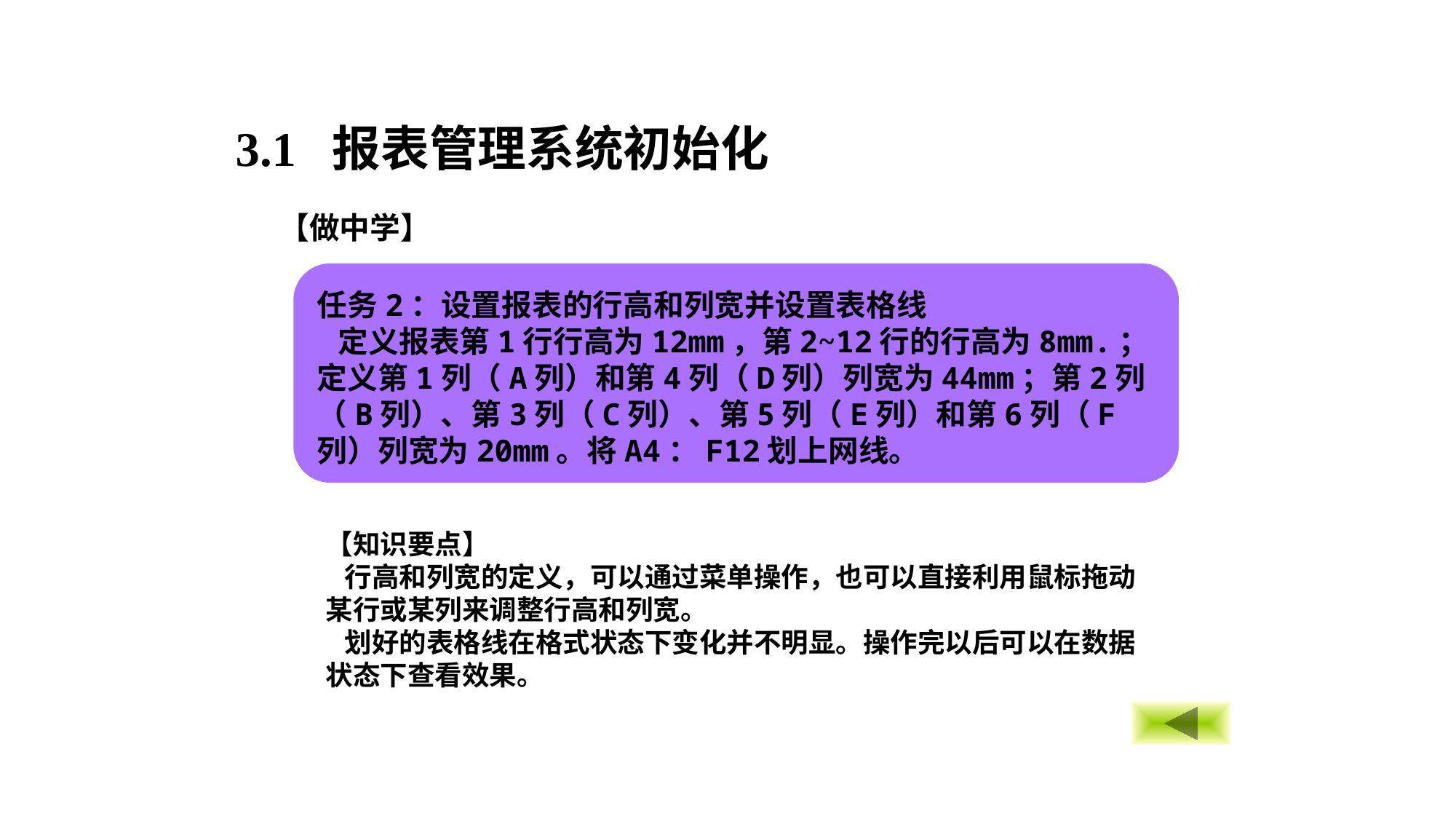

3.1  报表管理系统初始化
【做中学】

任务2：设置报表的行高和列宽并设置表格线
  定义报表第1行行高为12mm，第2~12行的行高为8mm.；定义第1列（A列）和第4列（D列）列宽为44mm；第2列（B列）、第3列（C列）、第5列（E列）和第6列（F列）列宽为20mm。将A4：F12划上网线。
【知识要点】
  行高和列宽的定义，可以通过菜单操作，也可以直接利用鼠标拖动某行或某列来调整行高和列宽。
  划好的表格线在格式状态下变化并不明显。操作完以后可以在数据状态下查看效果。